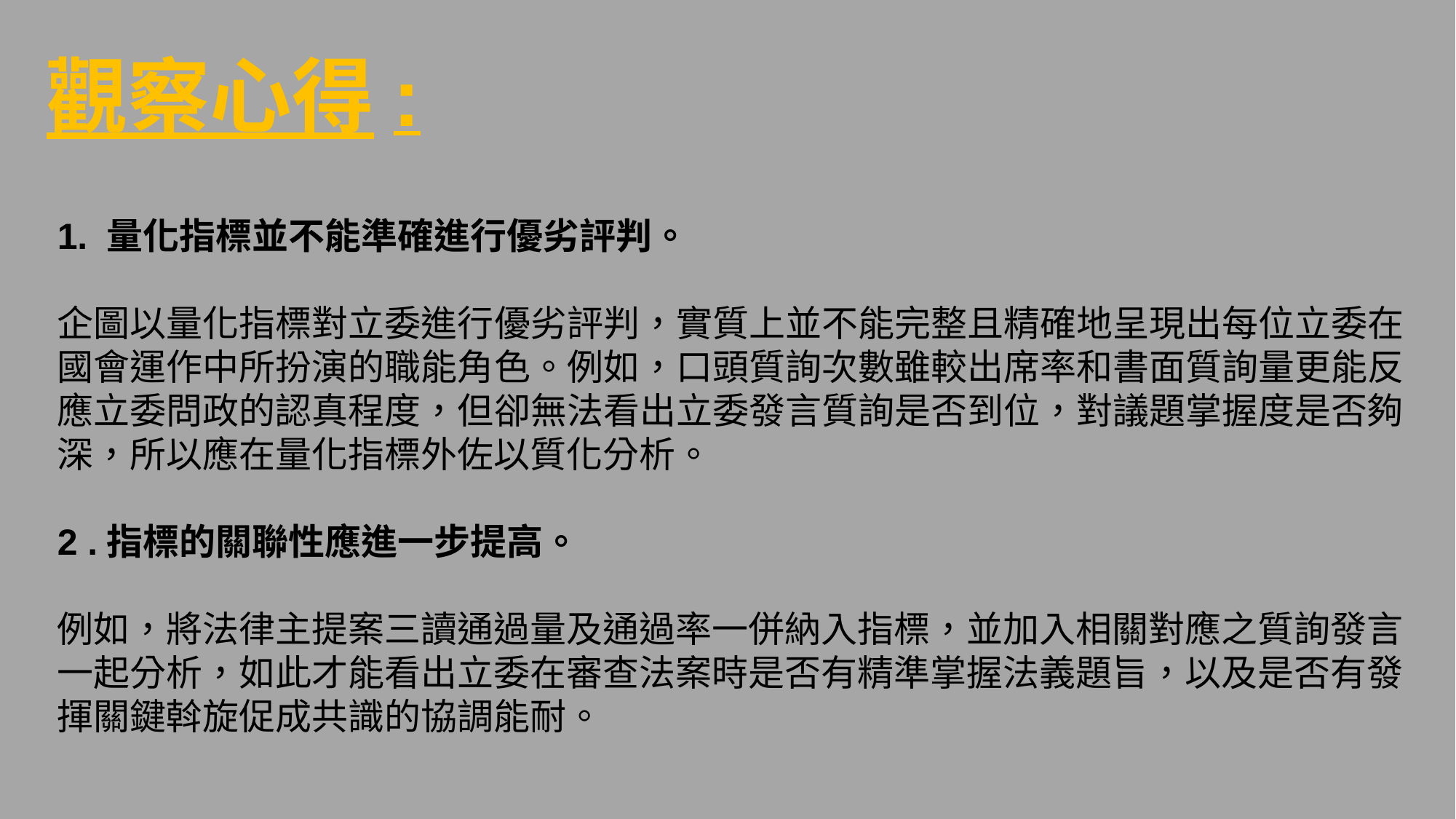

觀察心得:
1. 量化指標並不能準確進行優劣評判。
企圖以量化指標對立委進行優劣評判，實質上並不能完整且精確地呈現出每位立委在國會運作中所扮演的職能角色。例如，口頭質詢次數雖較出席率和書面質詢量更能反應立委問政的認真程度，但卻無法看出立委發言質詢是否到位，對議題掌握度是否夠深，所以應在量化指標外佐以質化分析。
2 .指標的關聯性應進一步提高。
例如，將法律主提案三讀通過量及通過率一併納入指標，並加入相關對應之質詢發言一起分析，如此才能看出立委在審查法案時是否有精準掌握法義題旨，以及是否有發揮關鍵斡旋促成共識的協調能耐。